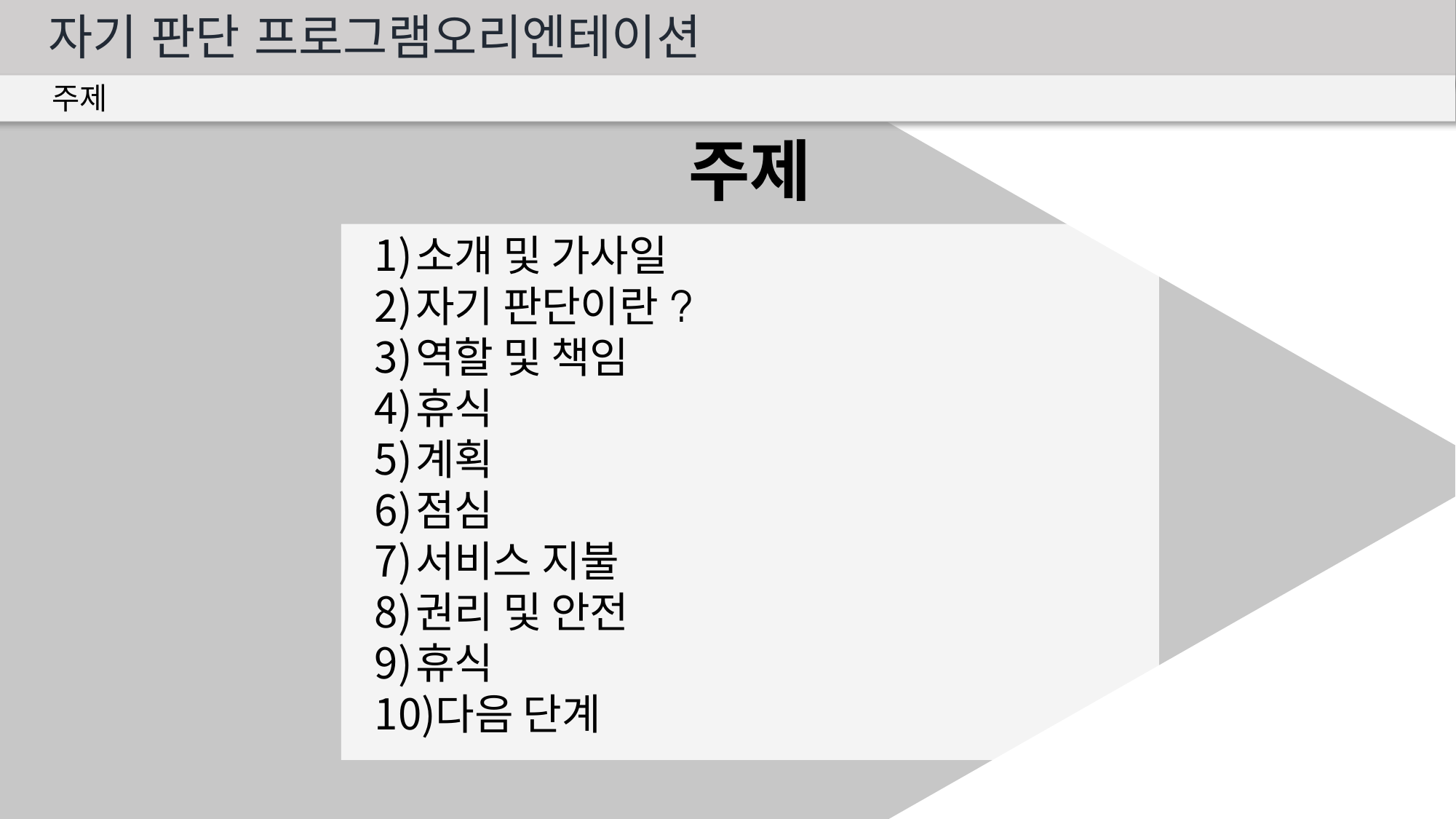

자기 판단 프로그램오리엔테이션
주제

주제

소개 및 가사일
자기 판단이란?
역할 및 책임
휴식
계획
점심
서비스 지불
권리 및 안전
휴식
다음 단계